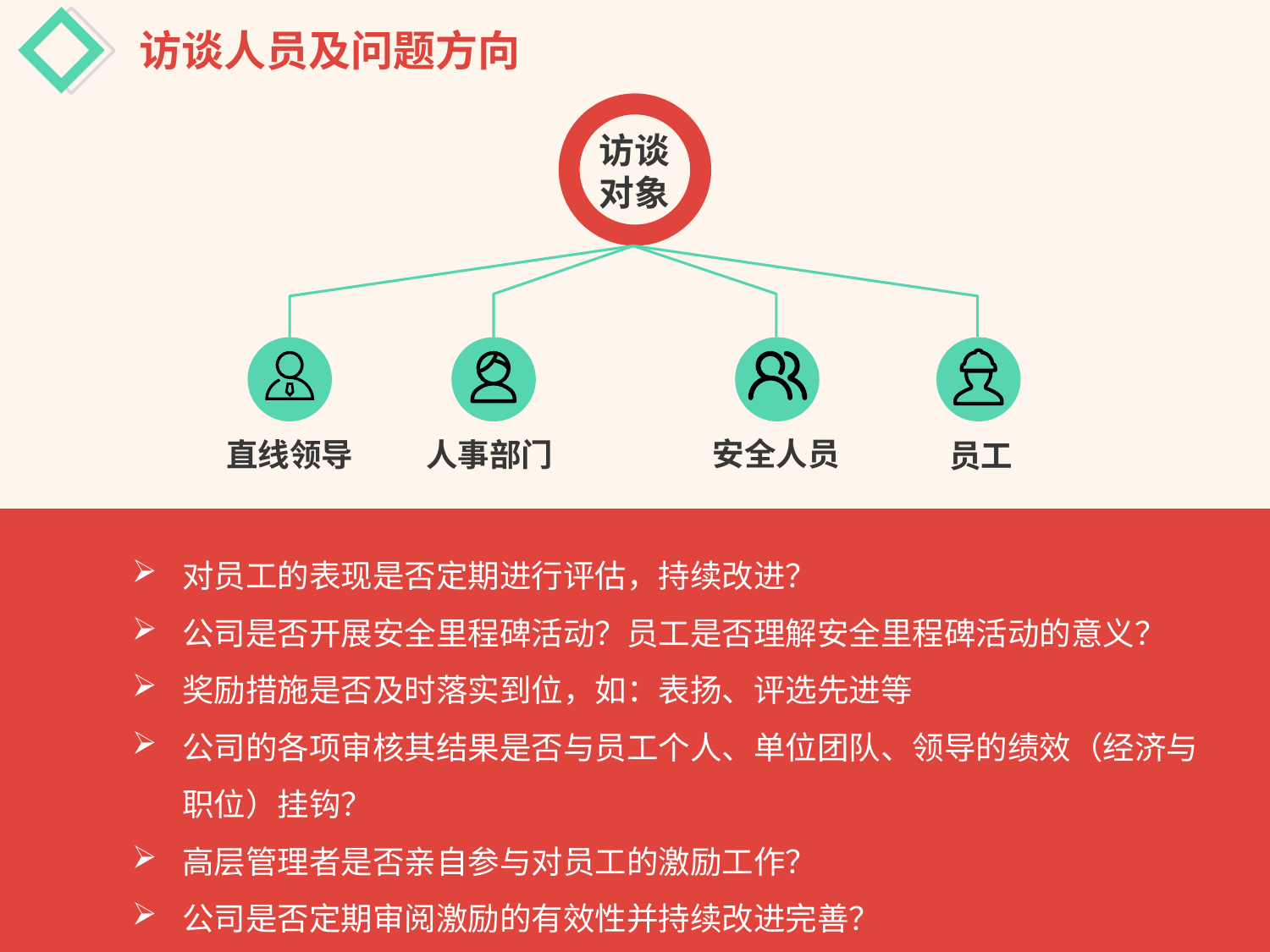

访谈人员及问题方向

访谈
对象

安全人员
直线领导
人事部门
员工

对员工的表现是否定期进行评估，持续改进？
公司是否开展安全里程碑活动？员工是否理解安全里程碑活动的意义？
奖励措施是否及时落实到位，如：表扬、评选先进等
公司的各项审核其结果是否与员工个人、单位团队、领导的绩效（经济与职位）挂钩？
高层管理者是否亲自参与对员工的激励工作？
公司是否定期审阅激励的有效性并持续改进完善？